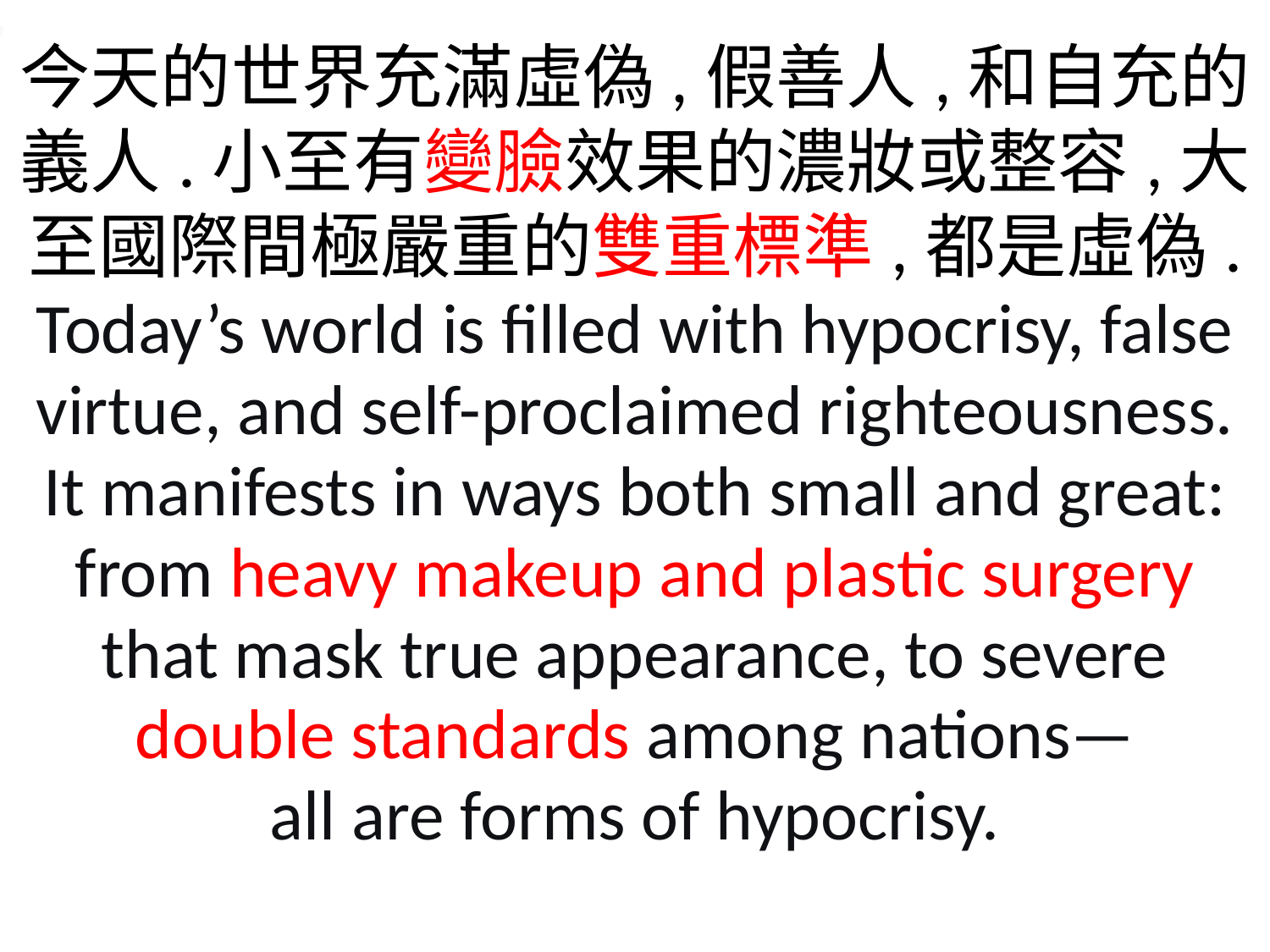

今天的世界充滿虛偽,假善人,和自充的義人.小至有變臉效果的濃妝或整容,大至國際間極嚴重的雙重標準,都是虛偽.
Today’s world is filled with hypocrisy, false virtue, and self-proclaimed righteousness. It manifests in ways both small and great: from heavy makeup and plastic surgery that mask true appearance, to severe double standards among nations—
all are forms of hypocrisy.